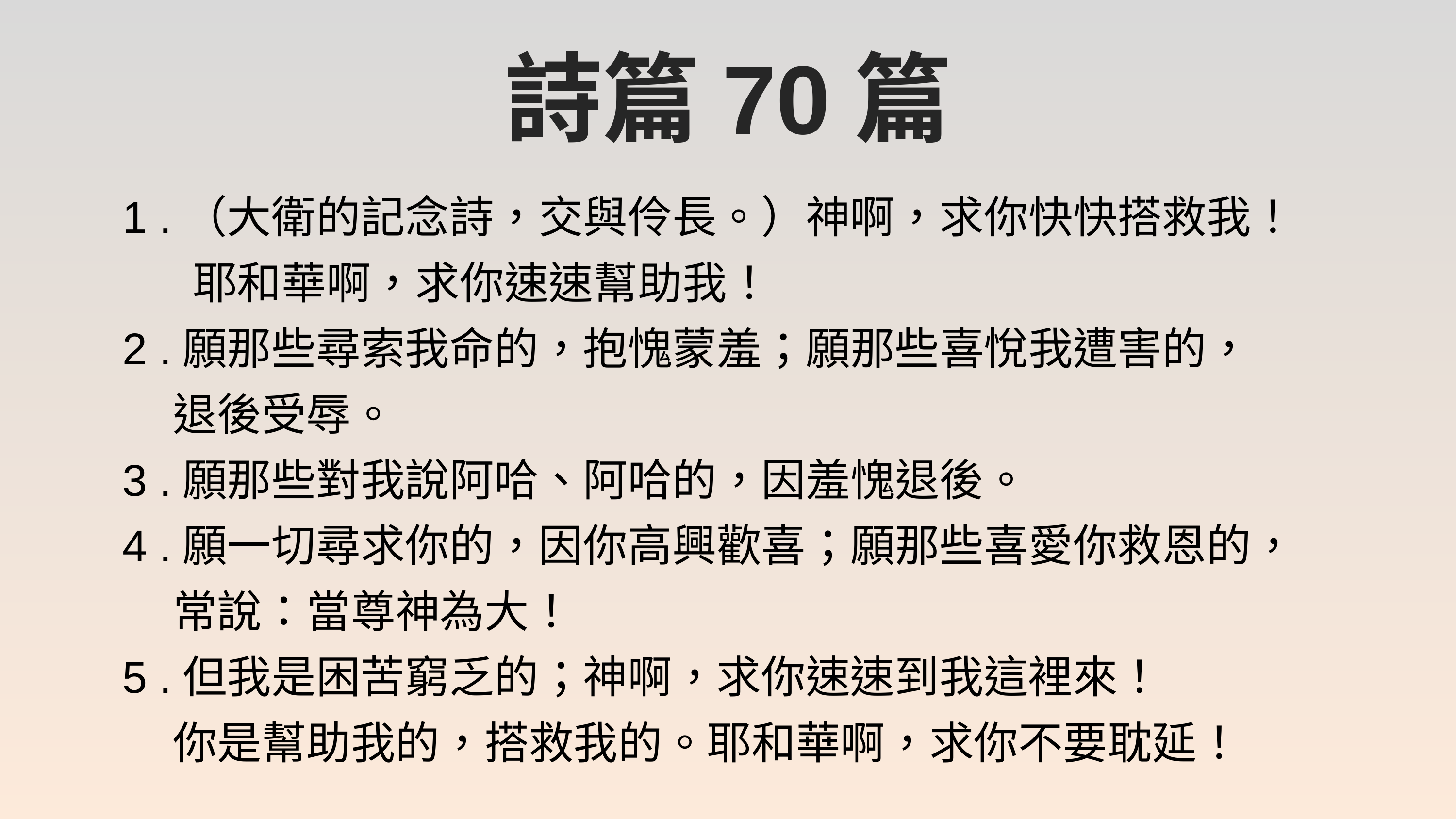

詩篇70篇
1 .（大衛的記念詩，交與伶長。）神啊，求你快快搭救我！
      耶和華啊，求你速速幫助我！
2 .願那些尋索我命的，抱愧蒙羞；願那些喜悅我遭害的，
    退後受辱。
3 .願那些對我說阿哈、阿哈的，因羞愧退後。
4 .願一切尋求你的，因你高興歡喜；願那些喜愛你救恩的，
    常說：當尊神為大！
5 .但我是困苦窮乏的；神啊，求你速速到我這裡來！
    你是幫助我的，搭救我的。耶和華啊，求你不要耽延！